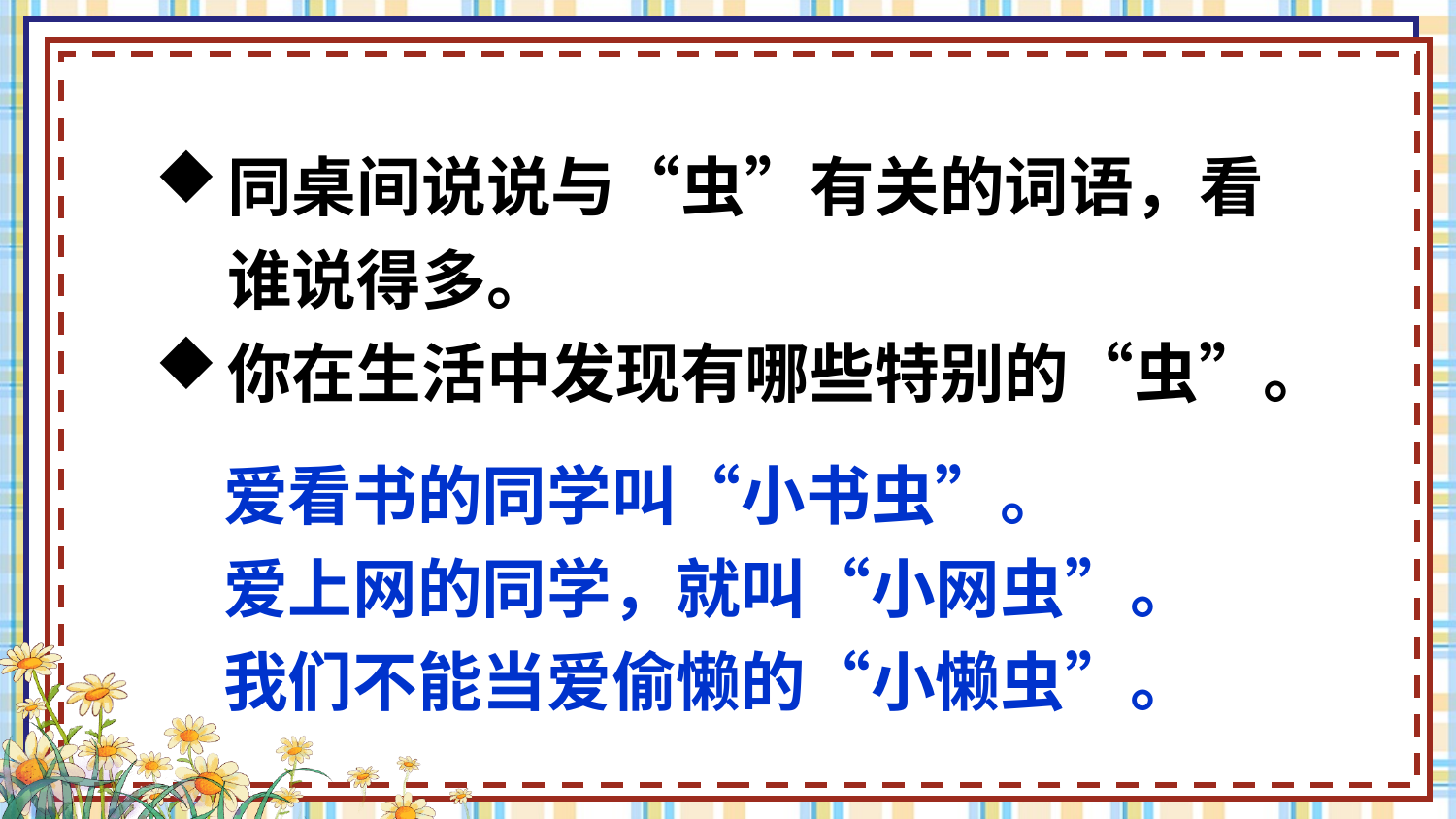

同桌间说说与“虫”有关的词语，看谁说得多。
你在生活中发现有哪些特别的“虫”。
爱看书的同学叫“小书虫”。
爱上网的同学，就叫“小网虫”。
我们不能当爱偷懒的“小懒虫”。